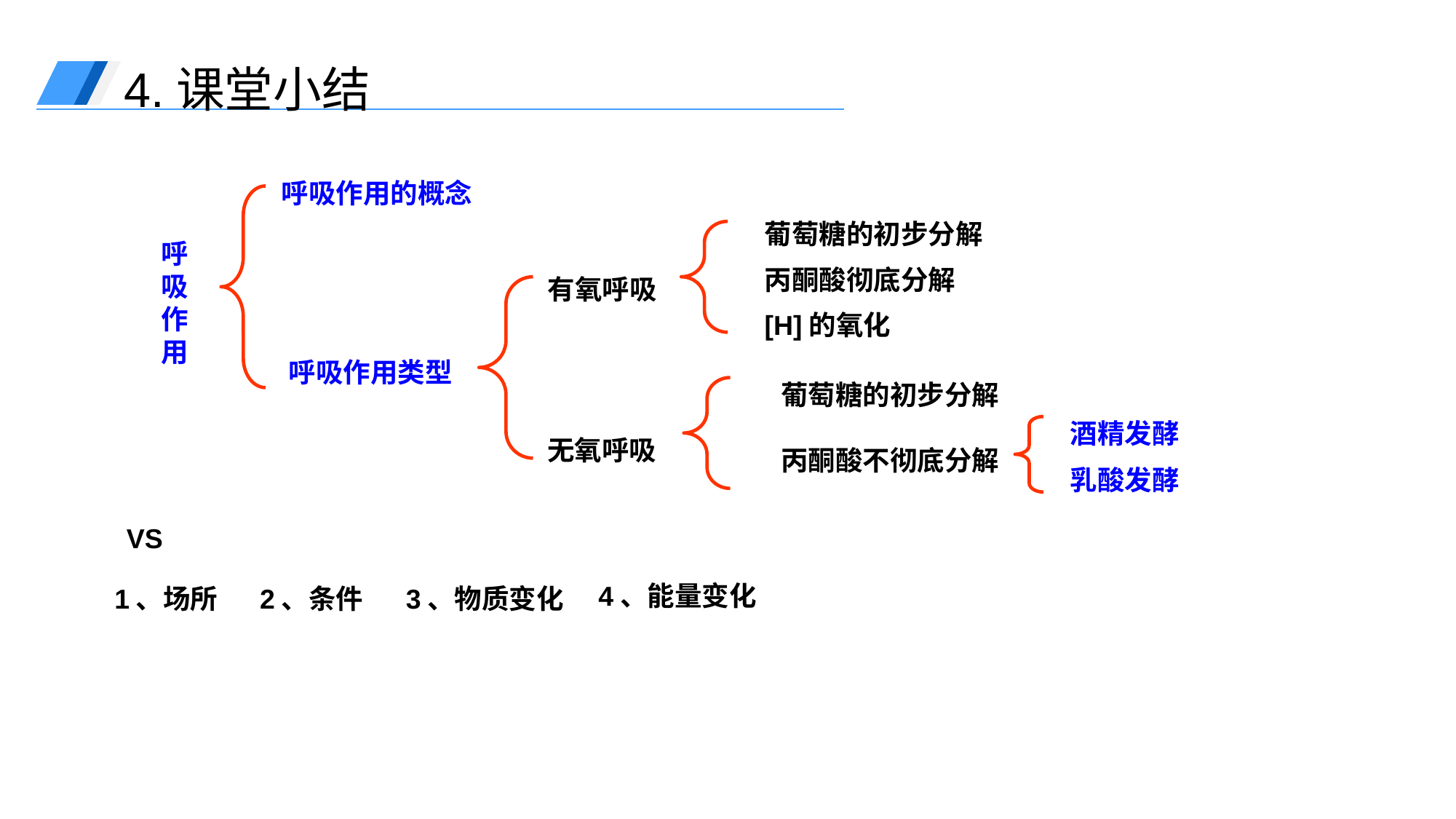

4.课堂小结

呼吸作用的概念

葡萄糖的初步分解

呼
吸
作
用
丙酮酸彻底分解
有氧呼吸

[H]的氧化
呼吸作用类型
葡萄糖的初步分解

酒精发酵

无氧呼吸
丙酮酸不彻底分解
乳酸发酵
VS
4、能量变化
1、场所
2、条件
3、物质变化